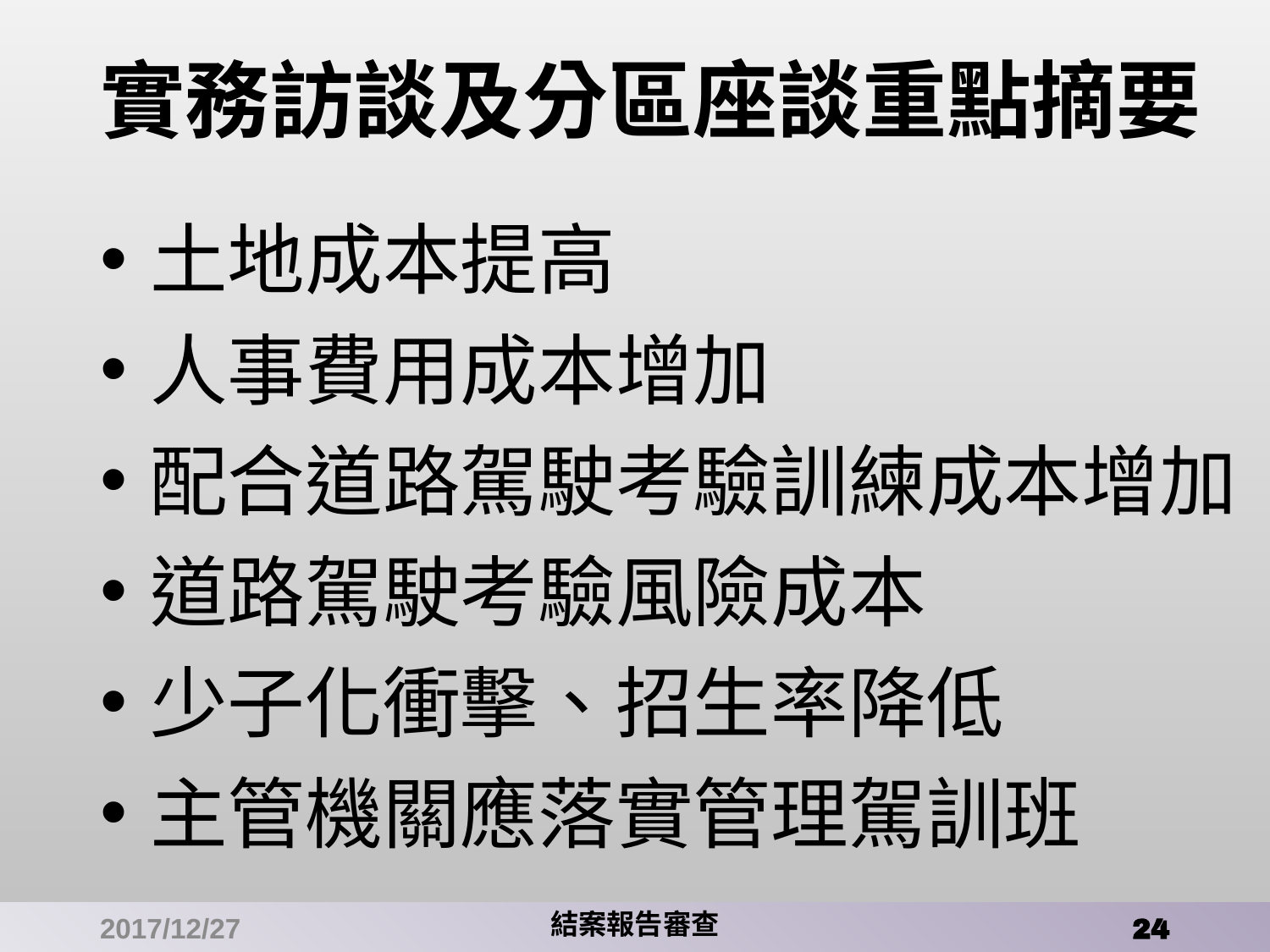

# 實務訪談及分區座談重點摘要
土地成本提高
人事費用成本增加
配合道路駕駛考驗訓練成本增加
道路駕駛考驗風險成本
少子化衝擊、招生率降低
主管機關應落實管理駕訓班
2017/12/27
結案報告審查
24